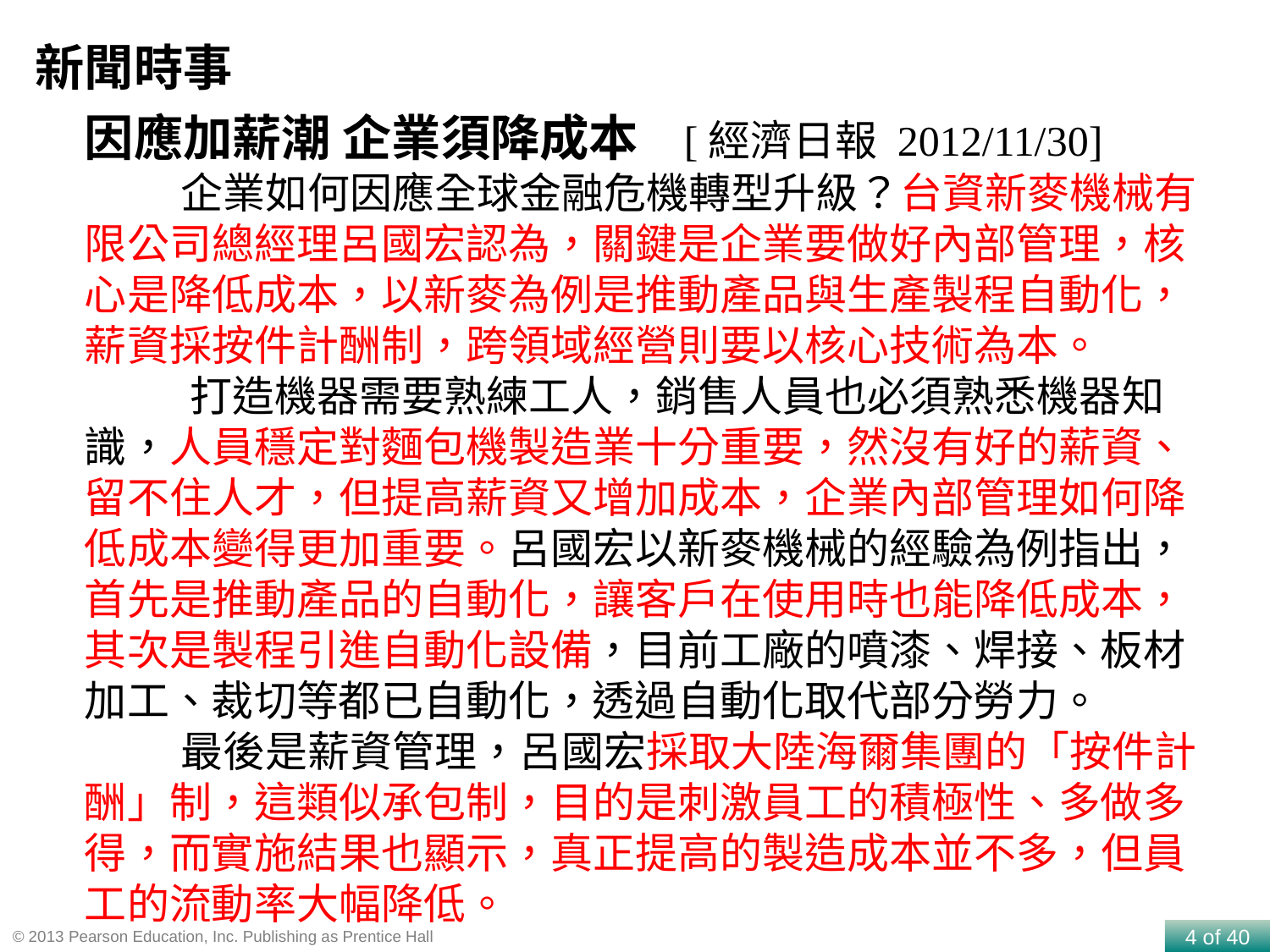

新聞時事
因應加薪潮 企業須降成本   [經濟日報 2012/11/30]
         企業如何因應全球金融危機轉型升級？台資新麥機械有限公司總經理呂國宏認為，關鍵是企業要做好內部管理，核心是降低成本，以新麥為例是推動產品與生產製程自動化，薪資採按件計酬制，跨領域經營則要以核心技術為本。
          打造機器需要熟練工人，銷售人員也必須熟悉機器知識，人員穩定對麵包機製造業十分重要，然沒有好的薪資、留不住人才，但提高薪資又增加成本，企業內部管理如何降低成本變得更加重要。呂國宏以新麥機械的經驗為例指出，首先是推動產品的自動化，讓客戶在使用時也能降低成本，其次是製程引進自動化設備，目前工廠的噴漆、焊接、板材加工、裁切等都已自動化，透過自動化取代部分勞力。
         最後是薪資管理，呂國宏採取大陸海爾集團的「按件計酬」制，這類似承包制，目的是刺激員工的積極性、多做多得，而實施結果也顯示，真正提高的製造成本並不多，但員工的流動率大幅降低。